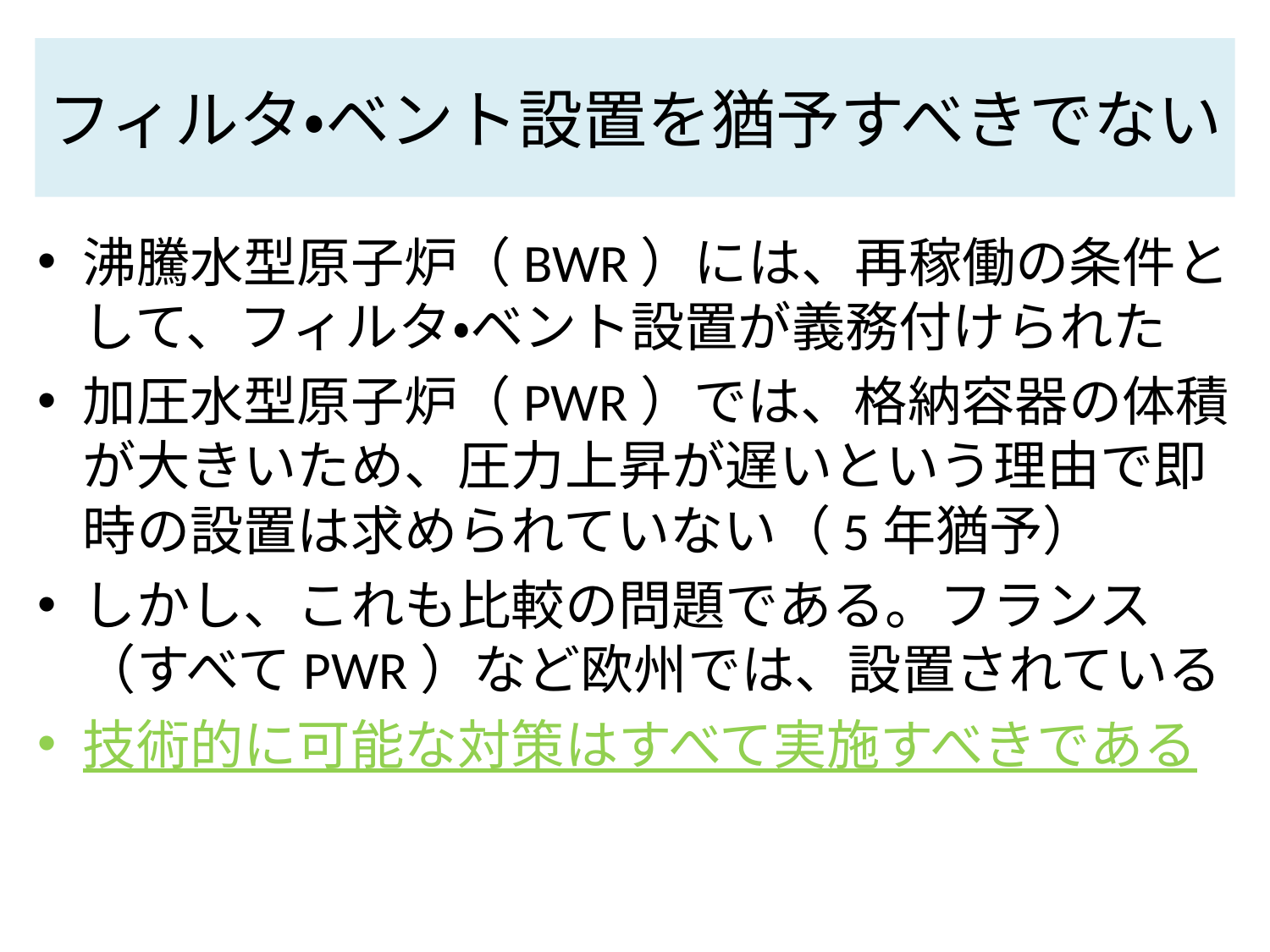

# フィルタ・ベント設置を猶予すべきでない
沸騰水型原子炉（BWR）には、再稼働の条件として、フィルタ・ベント設置が義務付けられた
加圧水型原子炉（PWR）では、格納容器の体積が大きいため、圧力上昇が遅いという理由で即時の設置は求められていない（5年猶予）
しかし、これも比較の問題である。フランス（すべてPWR）など欧州では、設置されている
技術的に可能な対策はすべて実施すべきである